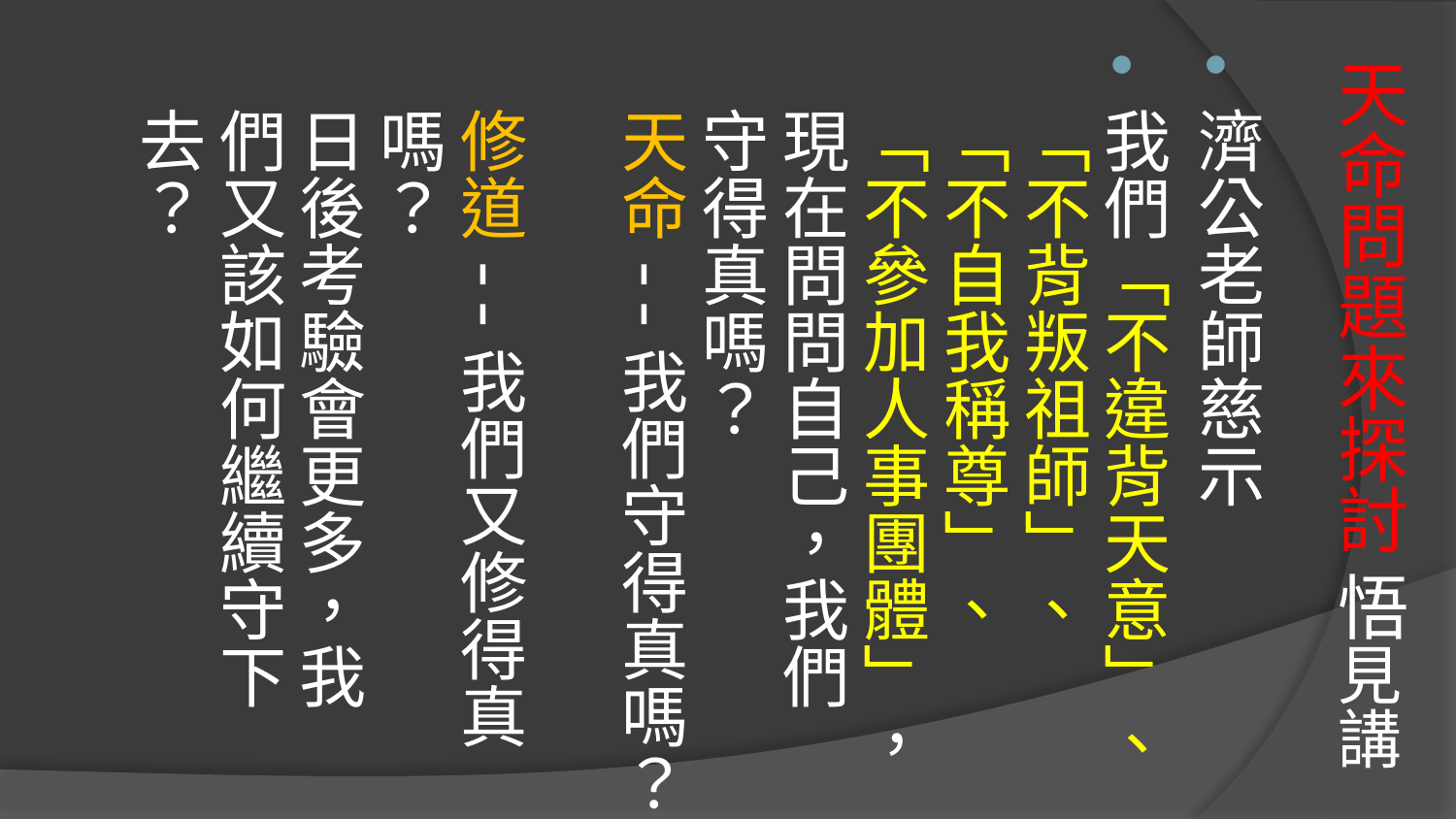

濟公老師慈示
我們「不違背天意」、「不背叛祖師」、「不自我稱尊」、「不參加人事團體」，現在問問自己，我們守得真嗎？
天命--我們守得真嗎？
修道--我們又修得真嗎？
日後考驗會更多，我們又該如何繼續守下去？

# 天命問題來探討 悟見講